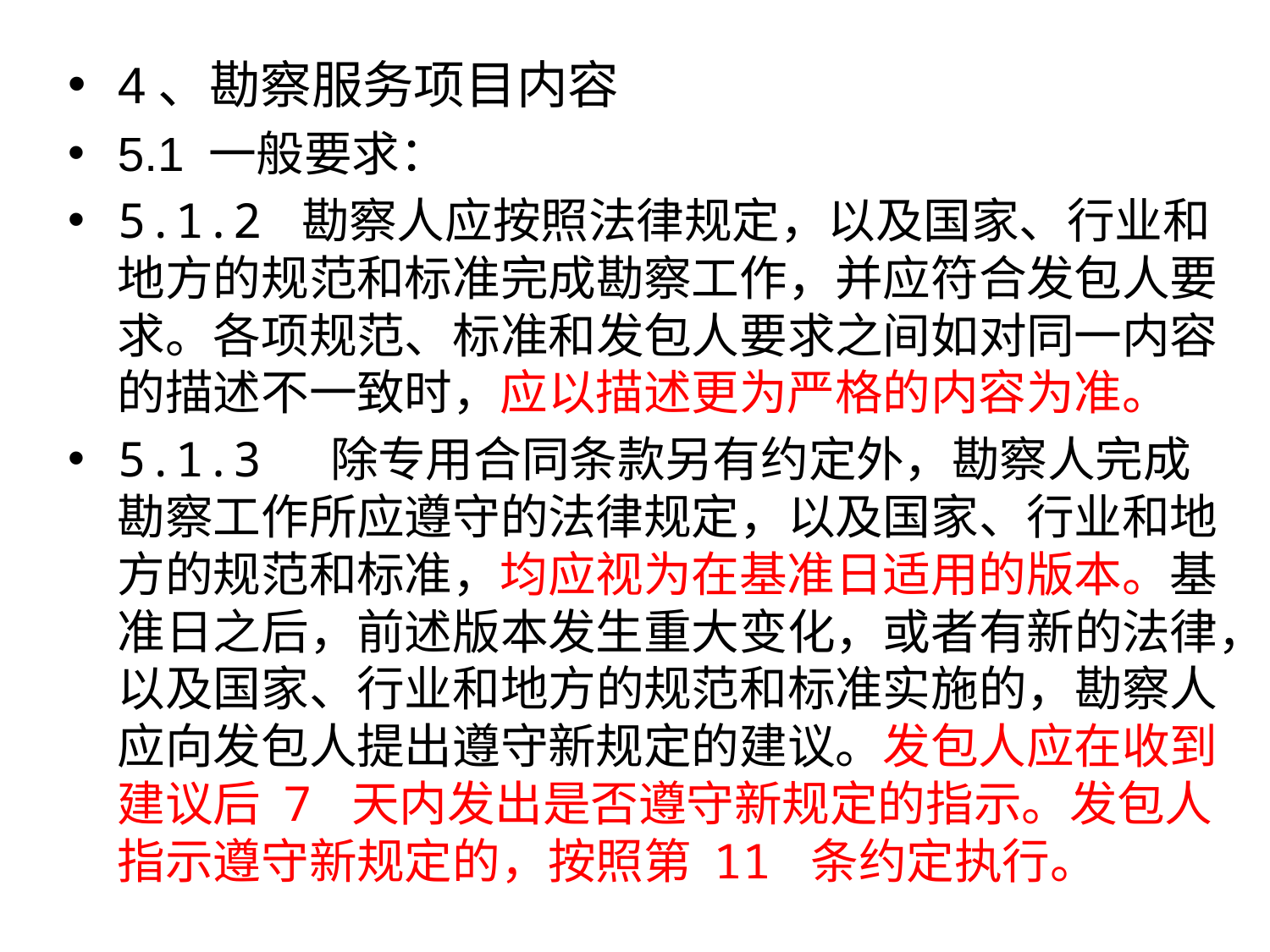

4、勘察服务项目内容
5.1 一般要求：
5.1.2 勘察人应按照法律规定，以及国家、行业和地方的规范和标准完成勘察工作，并应符合发包人要求。各项规范、标准和发包人要求之间如对同一内容的描述不一致时，应以描述更为严格的内容为准。
5.1.3  除专用合同条款另有约定外，勘察人完成勘察工作所应遵守的法律规定，以及国家、行业和地方的规范和标准，均应视为在基准日适用的版本。基准日之后，前述版本发生重大变化，或者有新的法律，以及国家、行业和地方的规范和标准实施的，勘察人应向发包人提出遵守新规定的建议。发包人应在收到建议后 7 天内发出是否遵守新规定的指示。发包人指示遵守新规定的，按照第 11 条约定执行。